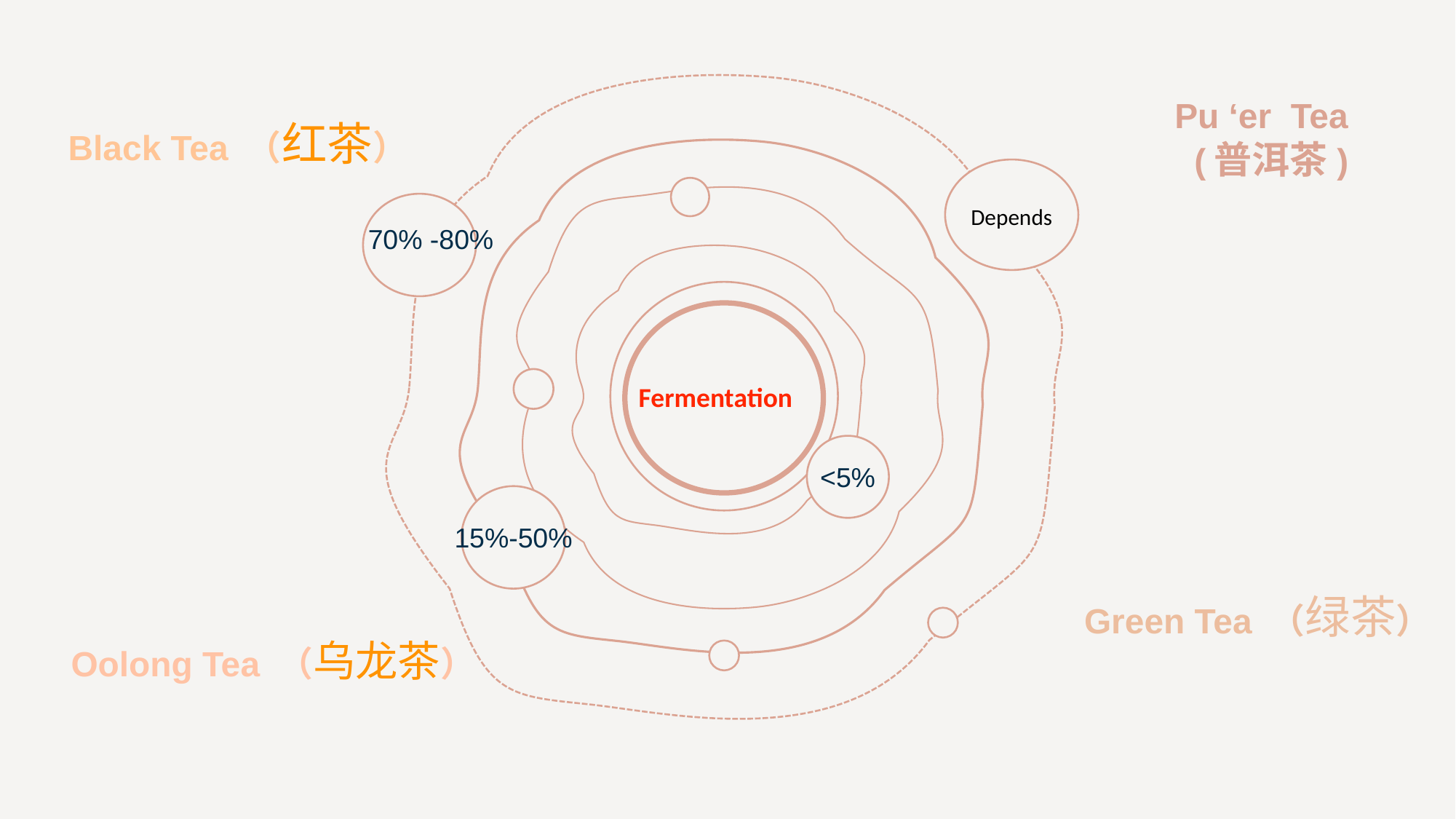

Pu ‘er  Tea
(普洱茶)
Black Tea （红茶）

Depends

70% -80%

Fermentation

<5%

15%-50%
Green Tea （绿茶）

Oolong Tea （乌龙茶）